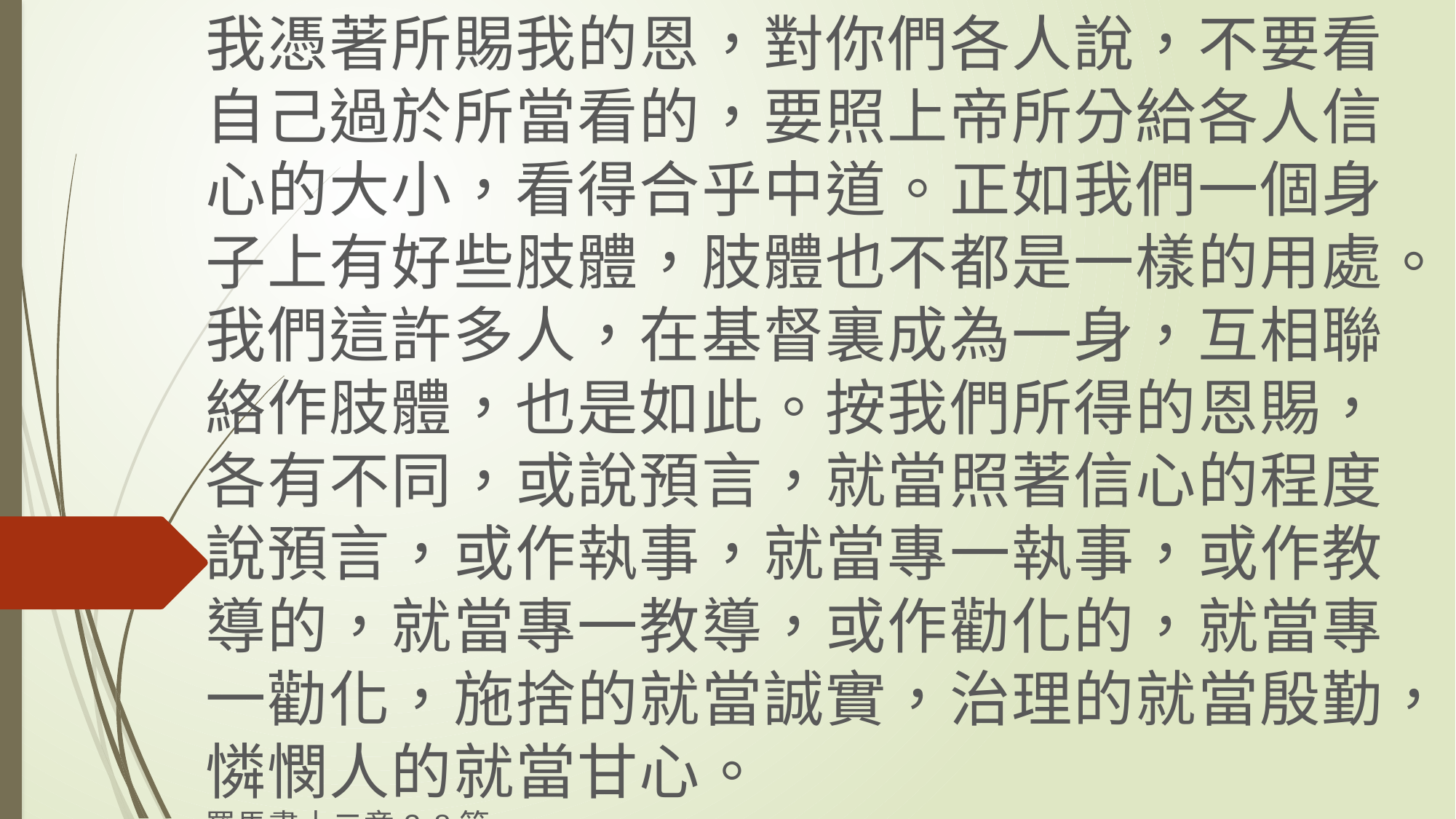

我憑著所賜我的恩，對你們各人說，不要看自己過於所當看的，要照上帝所分給各人信心的大小，看得合乎中道。正如我們一個身子上有好些肢體，肢體也不都是一樣的用處。我們這許多人，在基督裏成為一身，互相聯絡作肢體，也是如此。按我們所得的恩賜，各有不同，或說預言，就當照著信心的程度說預言，或作執事，就當專一執事，或作教導的，就當專一教導，或作勸化的，就當專一勸化，施捨的就當誠實，治理的就當殷勤，憐憫人的就當甘心。						羅馬書十二章3-8節，